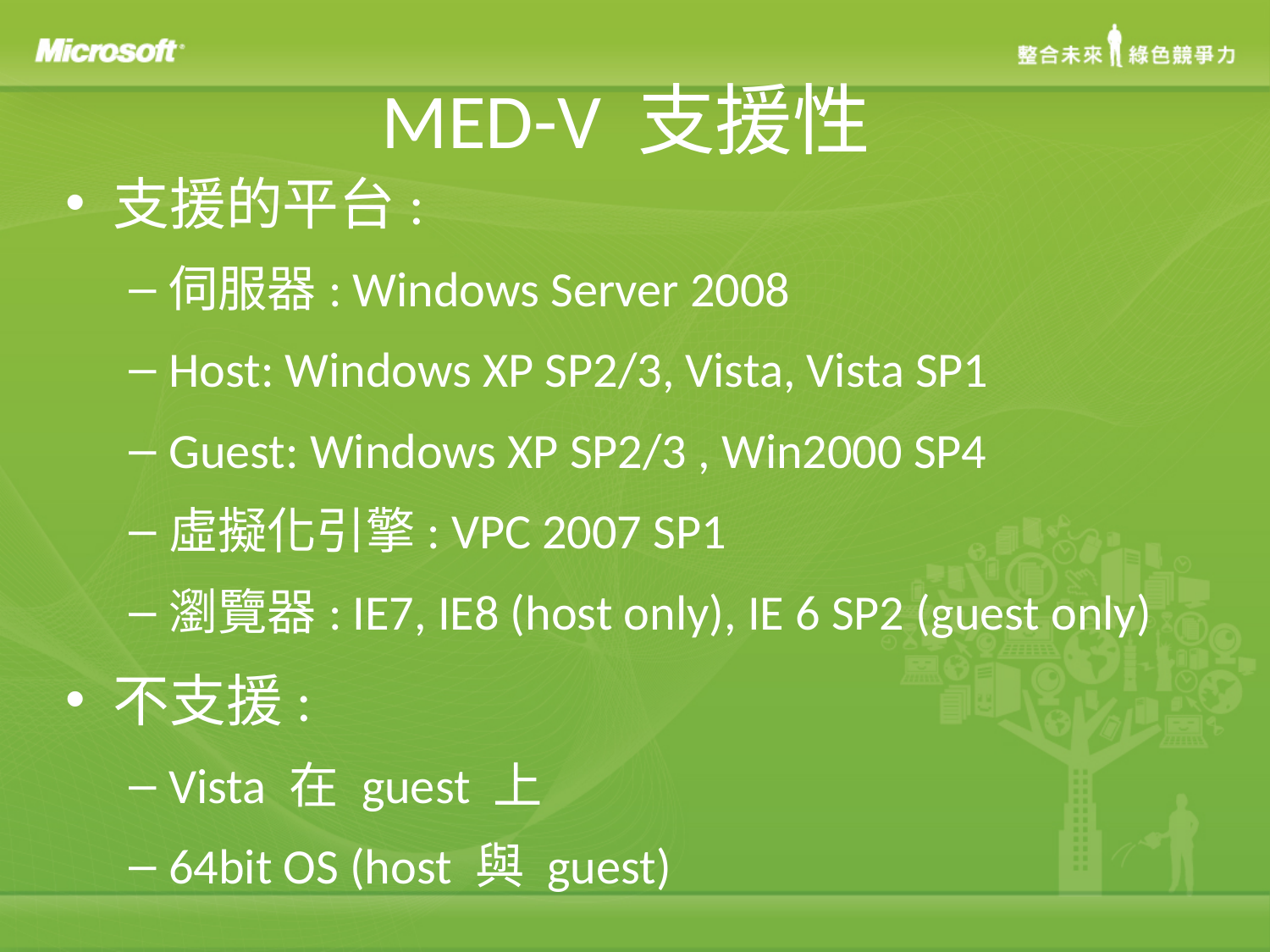

# MED-V 支援性
支援的平台:
伺服器: Windows Server 2008
Host: Windows XP SP2/3, Vista, Vista SP1
Guest: Windows XP SP2/3 , Win2000 SP4
虛擬化引擎: VPC 2007 SP1
瀏覽器: IE7, IE8 (host only), IE 6 SP2 (guest only)
不支援:
Vista 在 guest 上
64bit OS (host 與 guest)